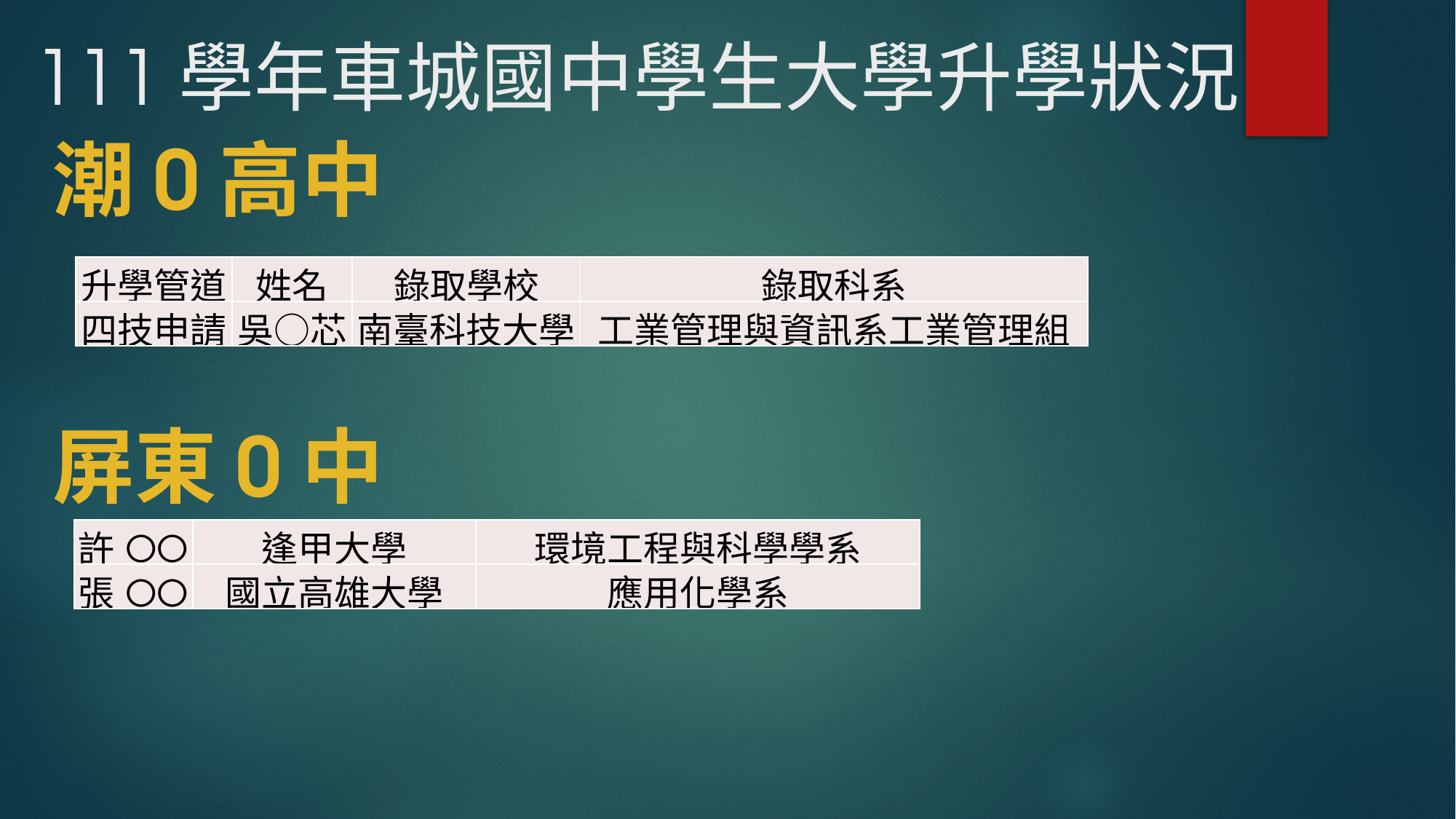

111學年車城國中學生大學升學狀況
潮0高中
| 升學管道 | 姓名 | 錄取學校 | 錄取科系 |
| --- | --- | --- | --- |
| 四技申請 | 吳○芯 | 南臺科技大學 | 工業管理與資訊系工業管理組 |
屏東0中
| 許OO | 逢甲大學 | 環境工程與科學學系 |
| --- | --- | --- |
| 張OO | 國立高雄大學 | 應用化學系 |